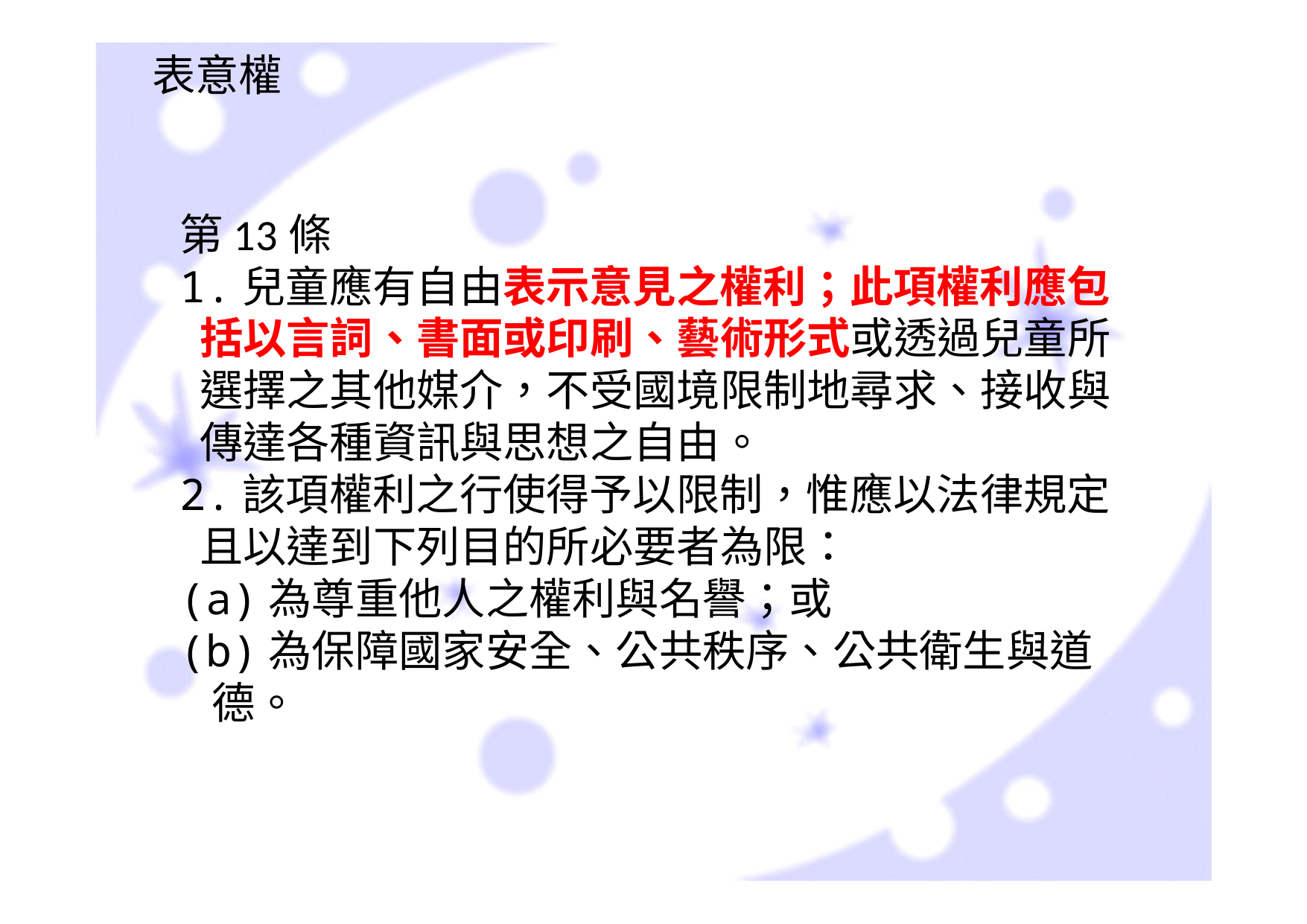

表意權
第13條
1.兒童應有自由表示意見之權利；此項權利應包括以言詞、書面或印刷、藝術形式或透過兒童所選擇之其他媒介，不受國境限制地尋求、接收與傳達各種資訊與思想之自由。
2.該項權利之行使得予以限制，惟應以法律規定且以達到下列目的所必要者為限：
(a)為尊重他人之權利與名譽；或
(b)為保障國家安全、公共秩序、公共衛生與道德。